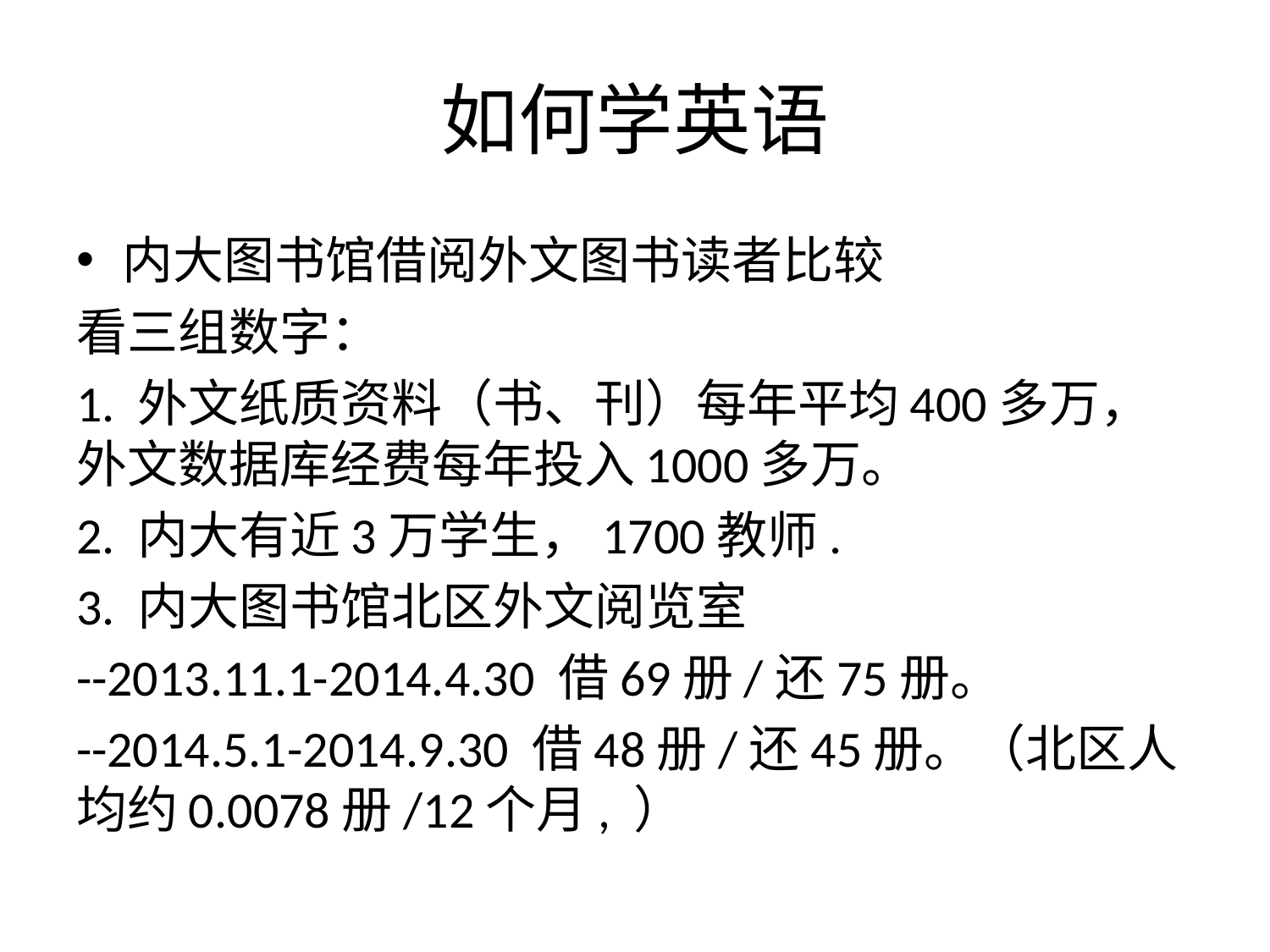

# 如何学英语
内大图书馆借阅外文图书读者比较
看三组数字：
1. 外文纸质资料（书、刊）每年平均400多万， 外文数据库经费每年投入1000多万。
2. 内大有近3万学生，1700教师.
3. 内大图书馆北区外文阅览室
--2013.11.1-2014.4.30 借69册/还75册。
--2014.5.1-2014.9.30 借48册/还45册。（北区人均约0.0078册/12个月, ）